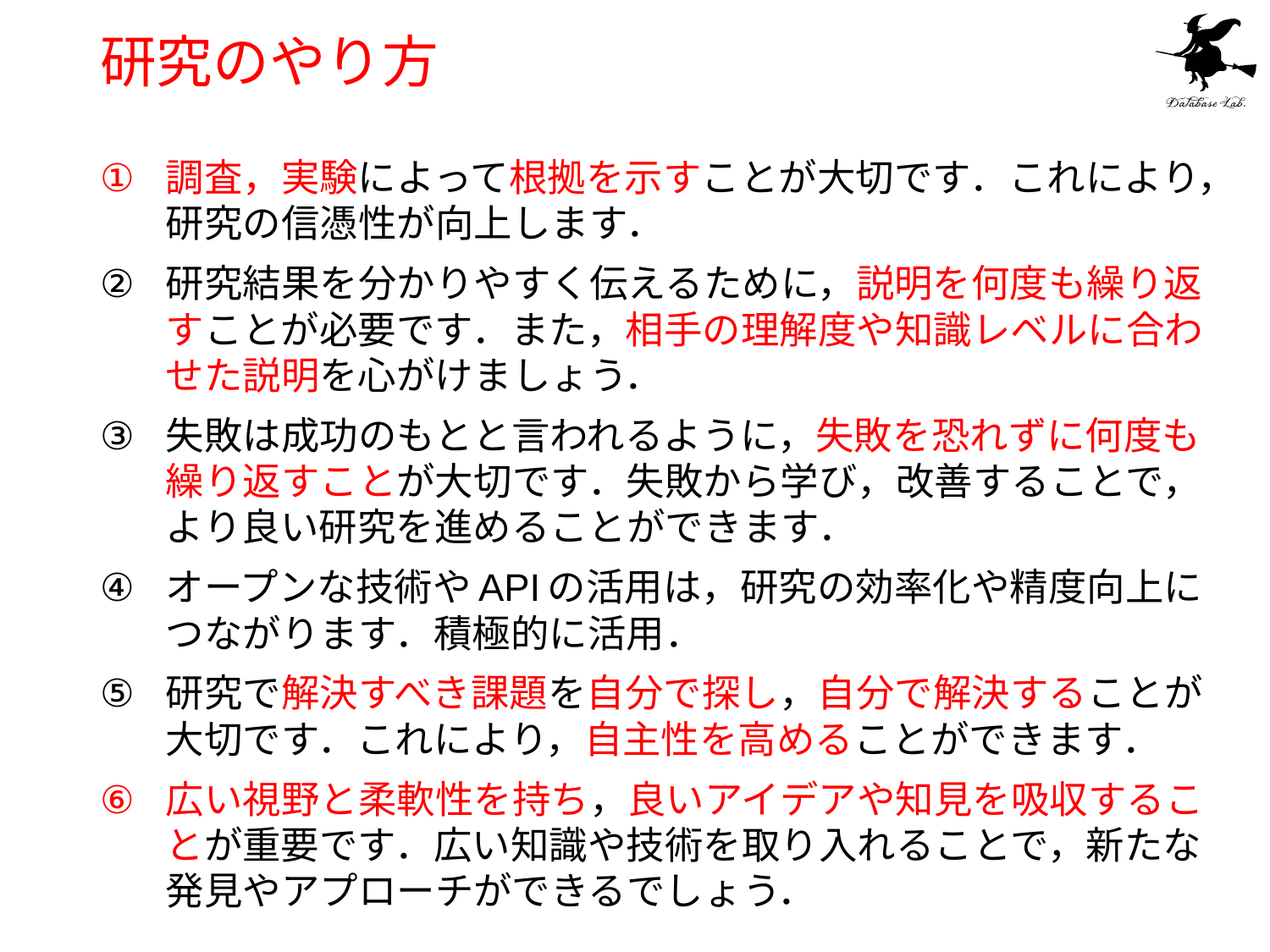

# 研究のやり方
調査，実験によって根拠を示すことが大切です．これにより，研究の信憑性が向上します．
研究結果を分かりやすく伝えるために，説明を何度も繰り返すことが必要です．また，相手の理解度や知識レベルに合わせた説明を心がけましょう．
失敗は成功のもとと言われるように，失敗を恐れずに何度も繰り返すことが大切です．失敗から学び，改善することで，より良い研究を進めることができます．
オープンな技術やAPIの活用は，研究の効率化や精度向上につながります．積極的に活用．
研究で解決すべき課題を自分で探し，自分で解決することが大切です．これにより，自主性を高めることができます．
広い視野と柔軟性を持ち，良いアイデアや知見を吸収することが重要です．広い知識や技術を取り入れることで，新たな発見やアプローチができるでしょう．